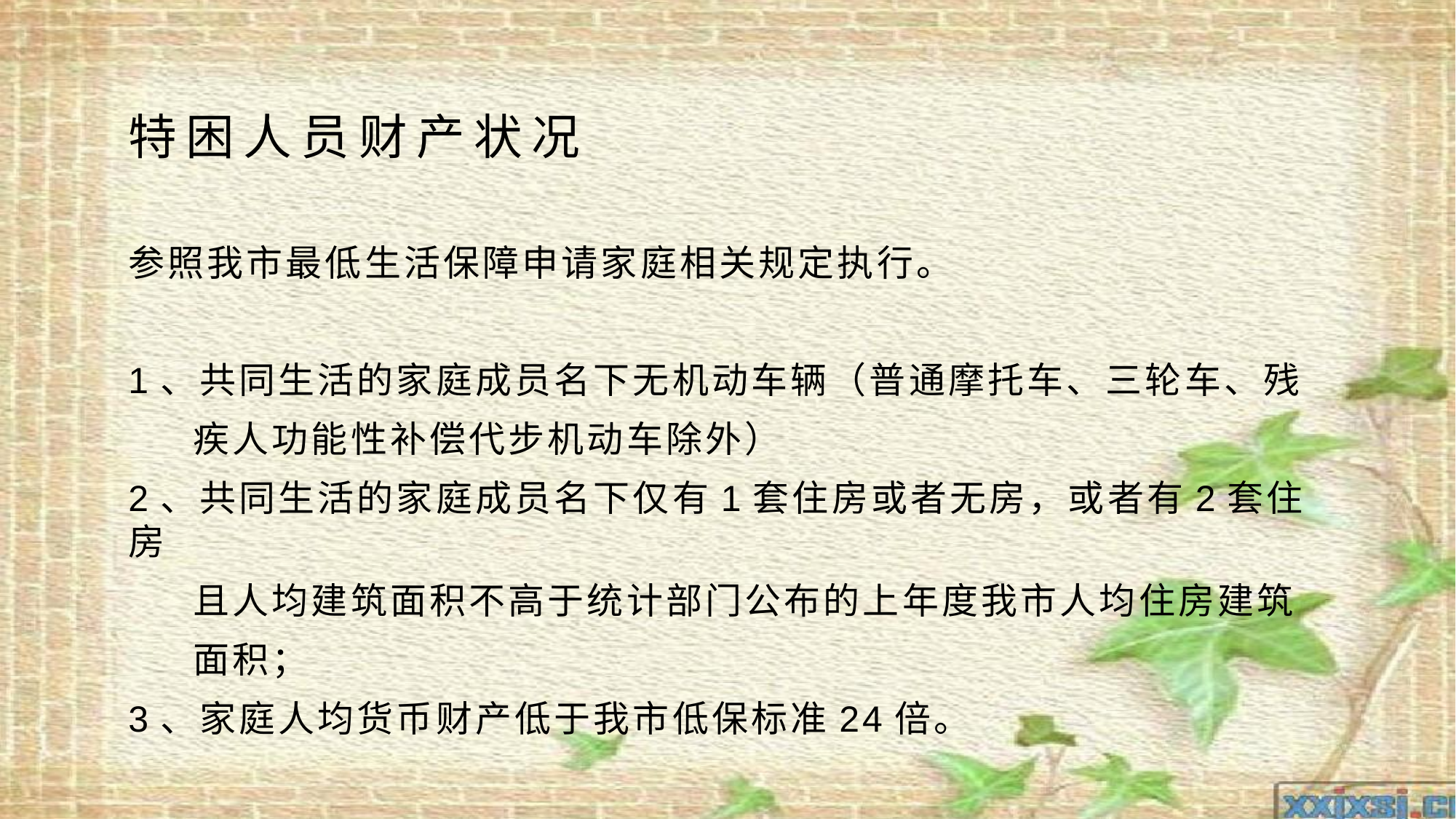

# 特困人员财产状况
参照我市最低生活保障申请家庭相关规定执行。

1、共同生活的家庭成员名下无机动车辆（普通摩托车、三轮车、残
     疾人功能性补偿代步机动车除外）
2、共同生活的家庭成员名下仅有1套住房或者无房，或者有2套住房
     且人均建筑面积不高于统计部门公布的上年度我市人均住房建筑
     面积；
3、家庭人均货币财产低于我市低保标准24倍。